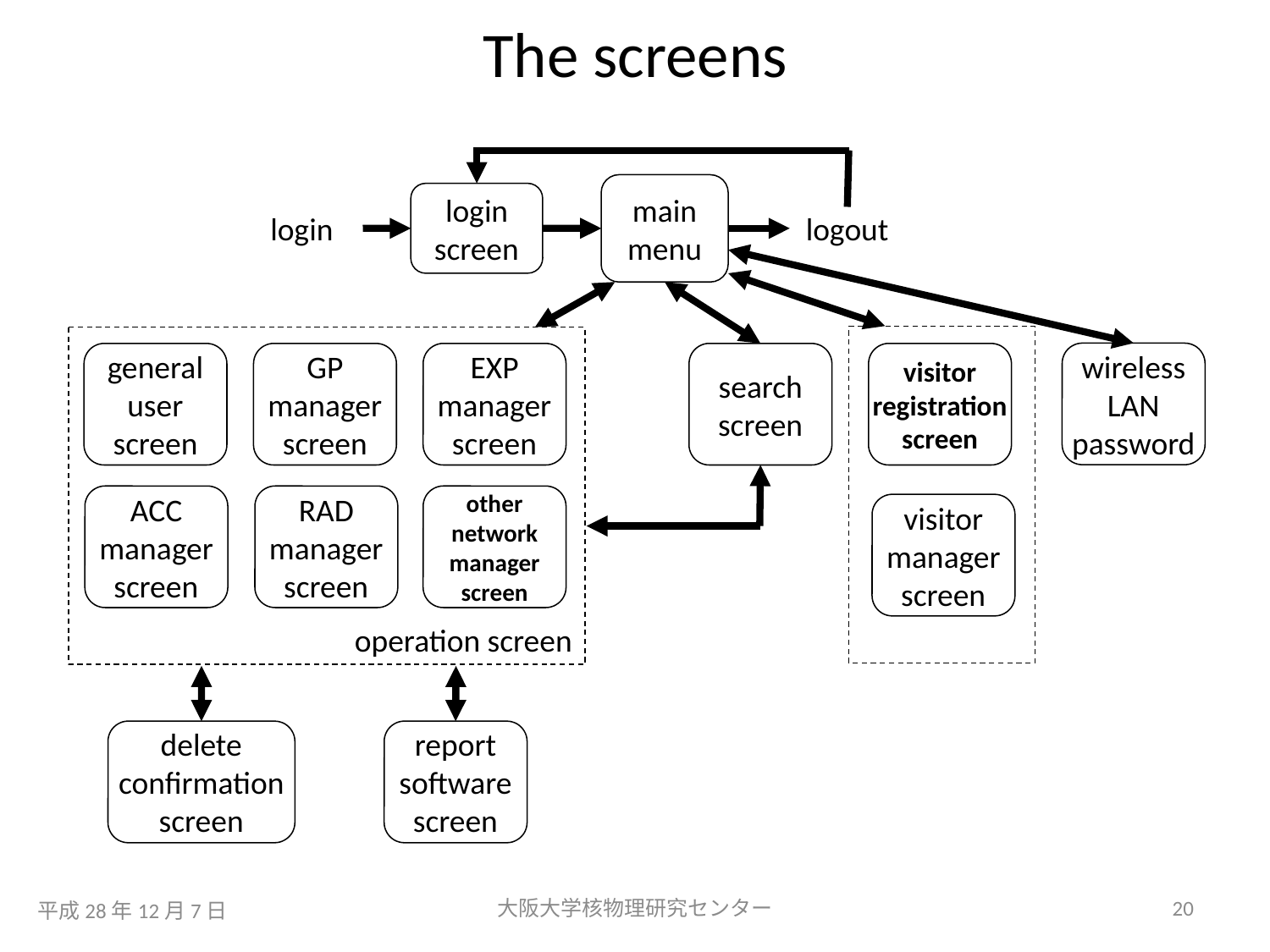

# The screens
main
menu
login
screen
login
logout

operation screen
wireless
LAN
password
general
user
screen
GP
manager
screen
EXP
manager
screen
search
screen
visitor
registration
screen
ACC
manager
screen
RAD
manager
screen
other
network
manager
screen
visitor
manager
screen
delete
confirmation
screen
report
software
screen
大阪大学核物理研究センター
20
平成28年12月7日